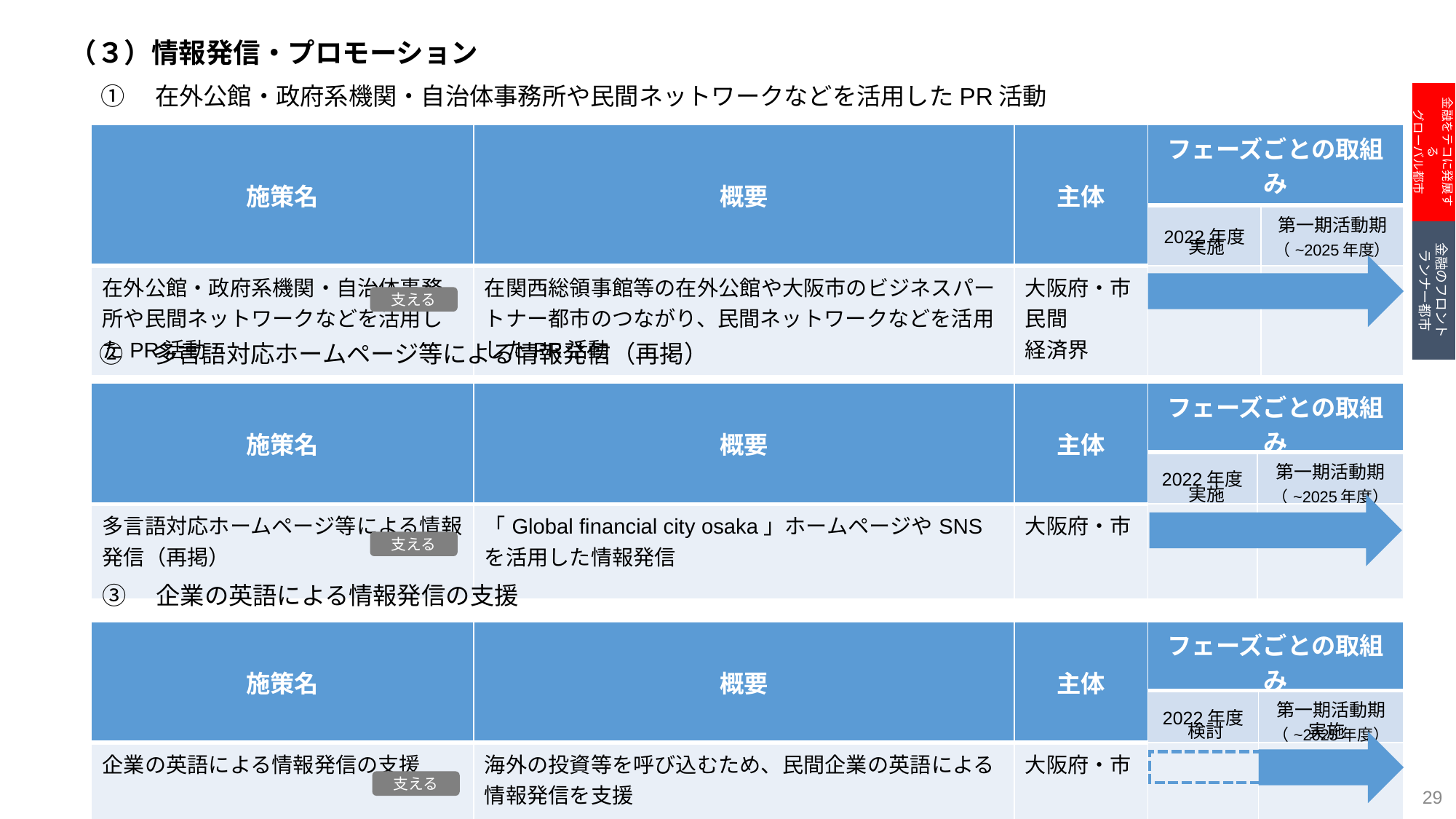

（３）情報発信・プロモーション
①　在外公館・政府系機関・自治体事務所や民間ネットワークなどを活用したPR活動
金融をテコに発展する
グローバル都市
| 施策名 | 概要 | 主体 | フェーズごとの取組み |  |
| --- | --- | --- | --- | --- |
|  |  |  | 2022年度 | 第一期活動期 （~2025年度） |
| 在外公館・政府系機関・自治体事務所や民間ネットワークなどを活用したPR活動 | 在関西総領事館等の在外公館や大阪市のビジネスパートナー都市のつながり、民間ネットワークなどを活用したPR活動 | 大阪府・市 民間 経済界 |  |  |
金融のフロント
ランナー都市
実施

支える
②　多言語対応ホームページ等による情報発信（再掲）
| 施策名 | 概要 | 主体 | フェーズごとの取組み |  |
| --- | --- | --- | --- | --- |
|  |  |  | 2022年度 | 第一期活動期 （~2025年度） |
| 多言語対応ホームページ等による情報発信（再掲） | 「Global financial city osaka」ホームページやSNSを活用した情報発信 | 大阪府・市 |  |  |
実施

支える
③　企業の英語による情報発信の支援

| 施策名 | 概要 | 主体 | フェーズごとの取組み |  |
| --- | --- | --- | --- | --- |
|  |  |  | 2022年度 | 第一期活動期 （~2025年度） |
| 企業の英語による情報発信の支援 | 海外の投資等を呼び込むため、民間企業の英語による情報発信を支援 | 大阪府・市 |  |  |
検討
実施

支える
29